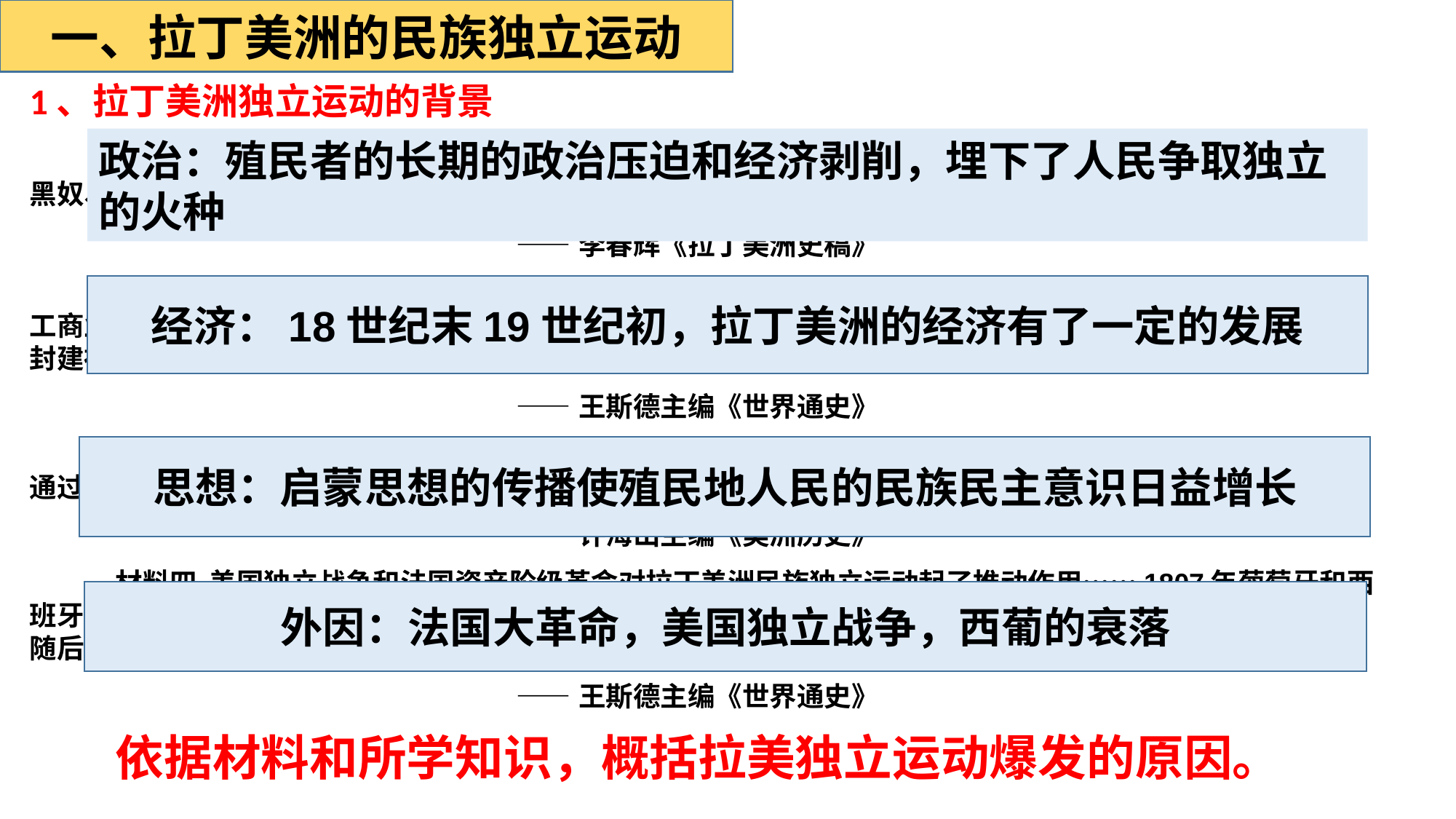

一、拉丁美洲的民族独立运动
1、拉丁美洲独立运动的背景
材料一  孕育这次革命的重要因素，是人民大众遭受不可忍受的殖民压迫……在这次革命以前，印第安人、黑奴、混血种人和土生白人分立主义者已发动无数次的起义和反抗。
                                                                 ——李春辉《拉丁美洲史稿》
材料二  到18世纪后半叶，（拉丁美洲）各殖民地的农业发展很快……在城市和集镇出现许多手工作坊。工商业的发展促进了商品经济的繁荣，各地相继出现了商业中心。到18世纪末，资本主义生产关系已在殖民地封建社会内部孕育成长。
                                                                 ——王斯德主编《世界通史》
材料三  18世纪中叶以后，拉丁美洲与外界接触日趋频繁。欧洲的近代科学、文学和法国唯物主义哲学，通过多种方式，不断传入。卢梭、伏尔泰、孟德斯鸠、狄德罗等人的一部分重要著作，在殖民地广泛传颂。
                                                                 ——许海山主编《美洲历史》
材料四  美国独立战争和法国资产阶级革命对拉丁美洲民族独立运动起了推动作用……1807年葡萄牙和西班牙被迫参加了拿破仑的大陆封锁体系后，英国加强了对两国海岸的控制，宗主国与殖民地的交通联系被中断。随后，两国本土也被法国侵占。
                                                                 ——王斯德主编《世界通史》
依据材料和所学知识，概括拉美独立运动爆发的原因。

政治：殖民者的长期的政治压迫和经济剥削，埋下了人民争取独立的火种
经济：18世纪末19世纪初，拉丁美洲的经济有了一定的发展
思想：启蒙思想的传播使殖民地人民的民族民主意识日益增长
外因：法国大革命，美国独立战争，西葡的衰落